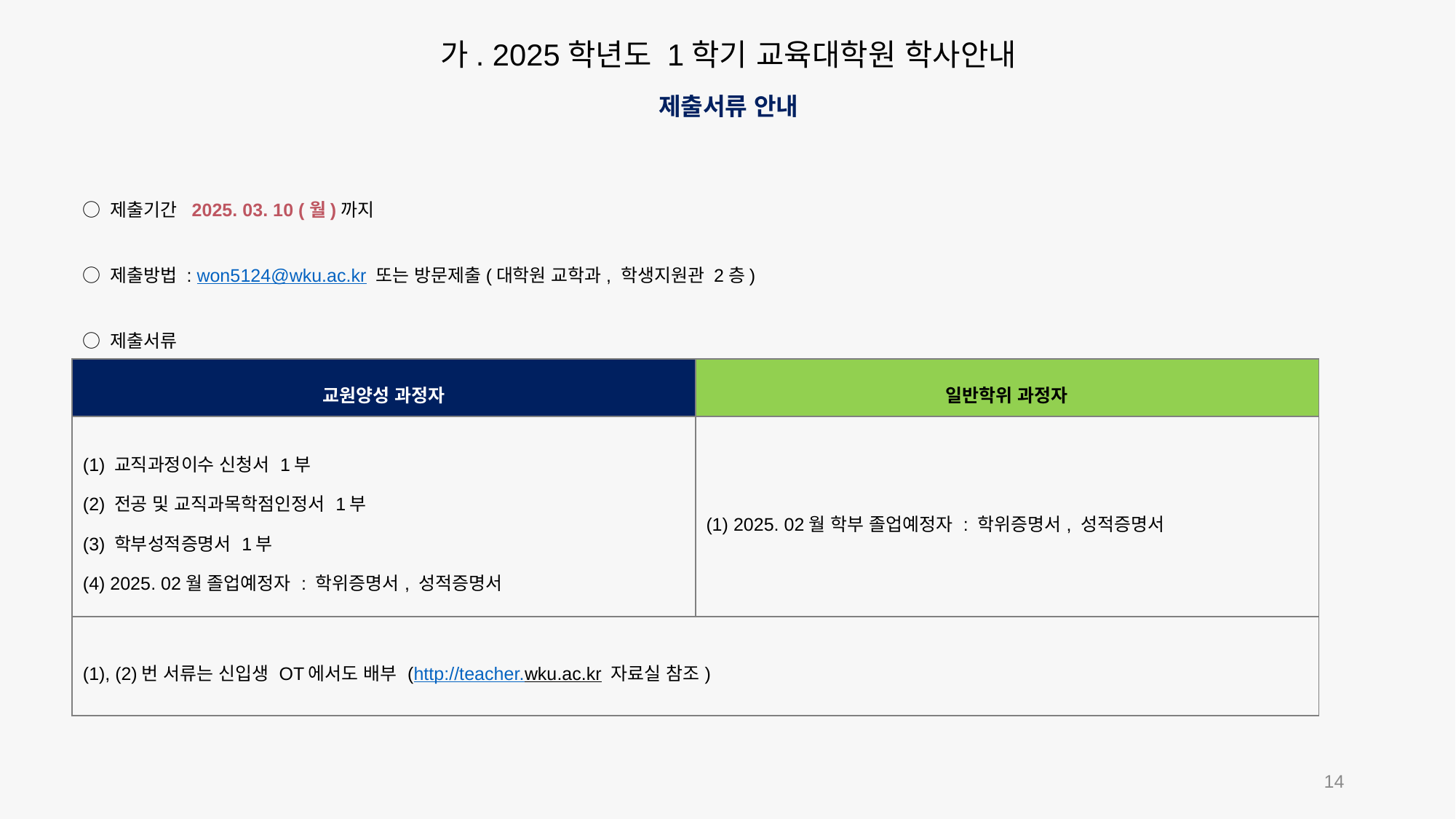

가. 2025학년도 1학기 교육대학원 학사안내
제출서류 안내
○ 제출기간  2025. 03. 10 (월)까지

○ 제출방법 : won5124@wku.ac.kr 또는 방문제출(대학원 교학과, 학생지원관 2층)

○ 제출서류
| 교원양성 과정자 | 일반학위 과정자 |
| --- | --- |
| (1) 교직과정이수 신청서 1부 (2) 전공 및 교직과목학점인정서 1부 (3) 학부성적증명서 1부 (4) 2025. 02월 졸업예정자 : 학위증명서, 성적증명서 | (1) 2025. 02월 학부 졸업예정자 : 학위증명서, 성적증명서 |
| (1), (2)번 서류는 신입생 OT에서도 배부 (http://teacher.wku.ac.kr 자료실 참조) |  |
14